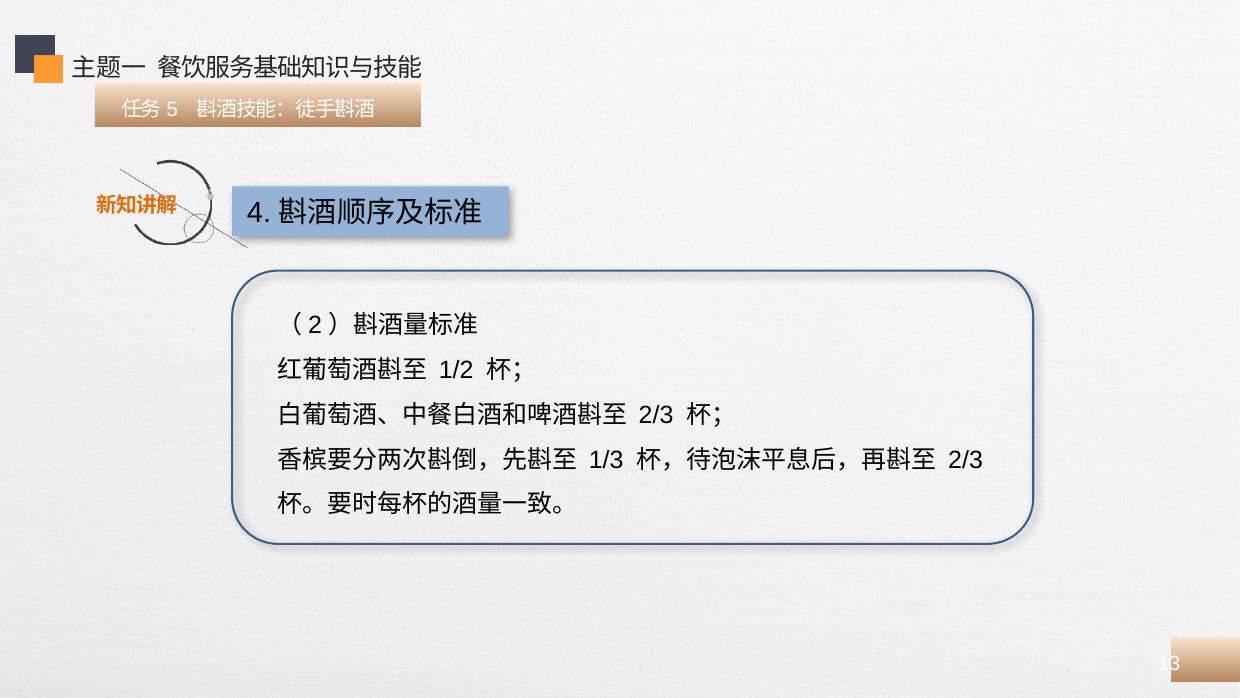

主题一  餐饮服务基础知识与技能

 任务5   斟酒技能：徒手斟酒
4.斟酒顺序及标准

（2）斟酒量标准
红葡萄酒斟至 1/2 杯；
白葡萄酒、中餐白酒和啤酒斟至 2/3 杯；
香槟要分两次斟倒，先斟至 1/3 杯，待泡沫平息后，再斟至 2/3 杯。要时每杯的酒量一致。